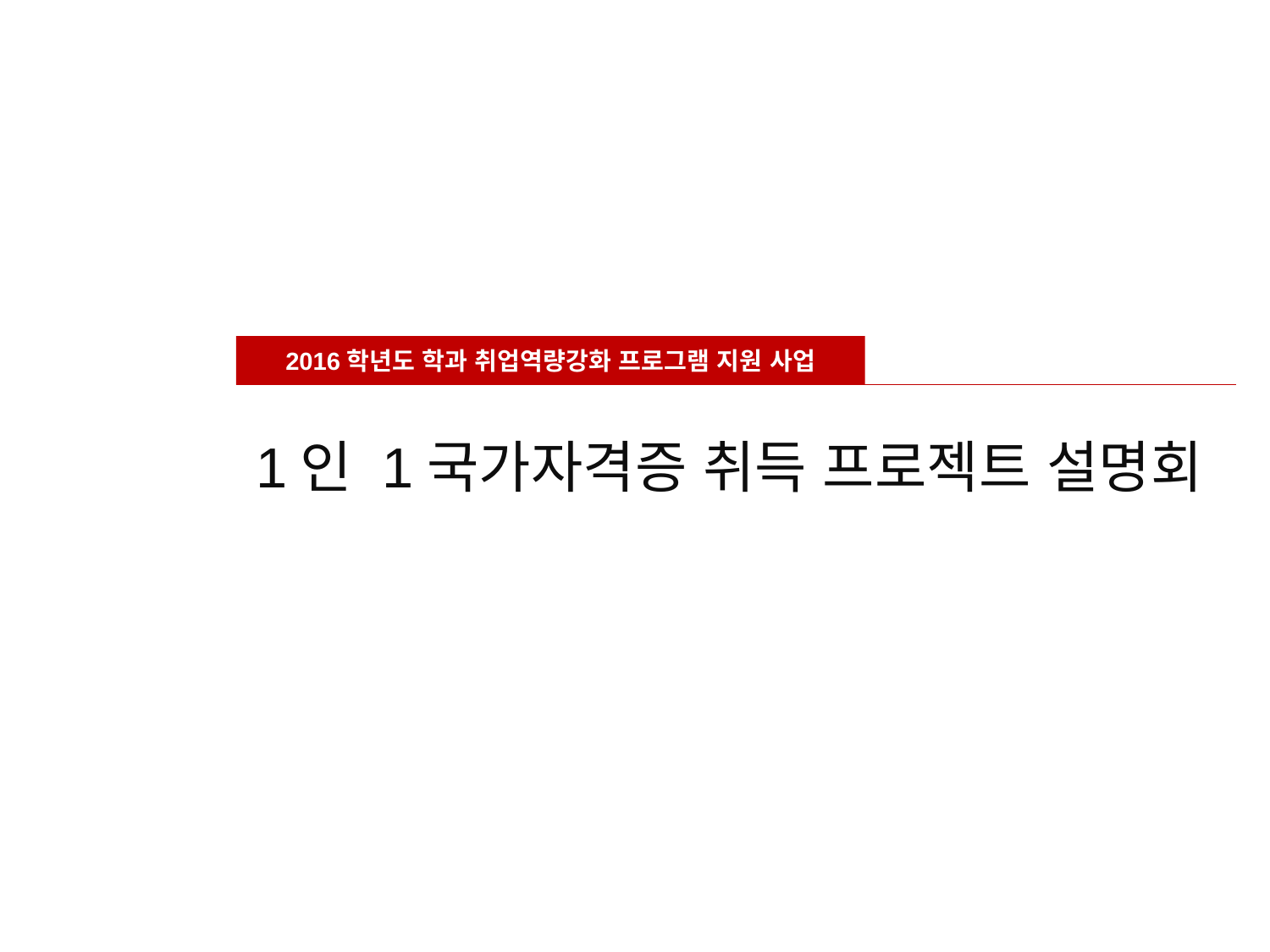

2016학년도 학과 취업역량강화 프로그램 지원 사업
2016학년도 학과 취업역량강화 프로그램 지원 사업
1인 1국가자격증 취득 프로젝트 설명회